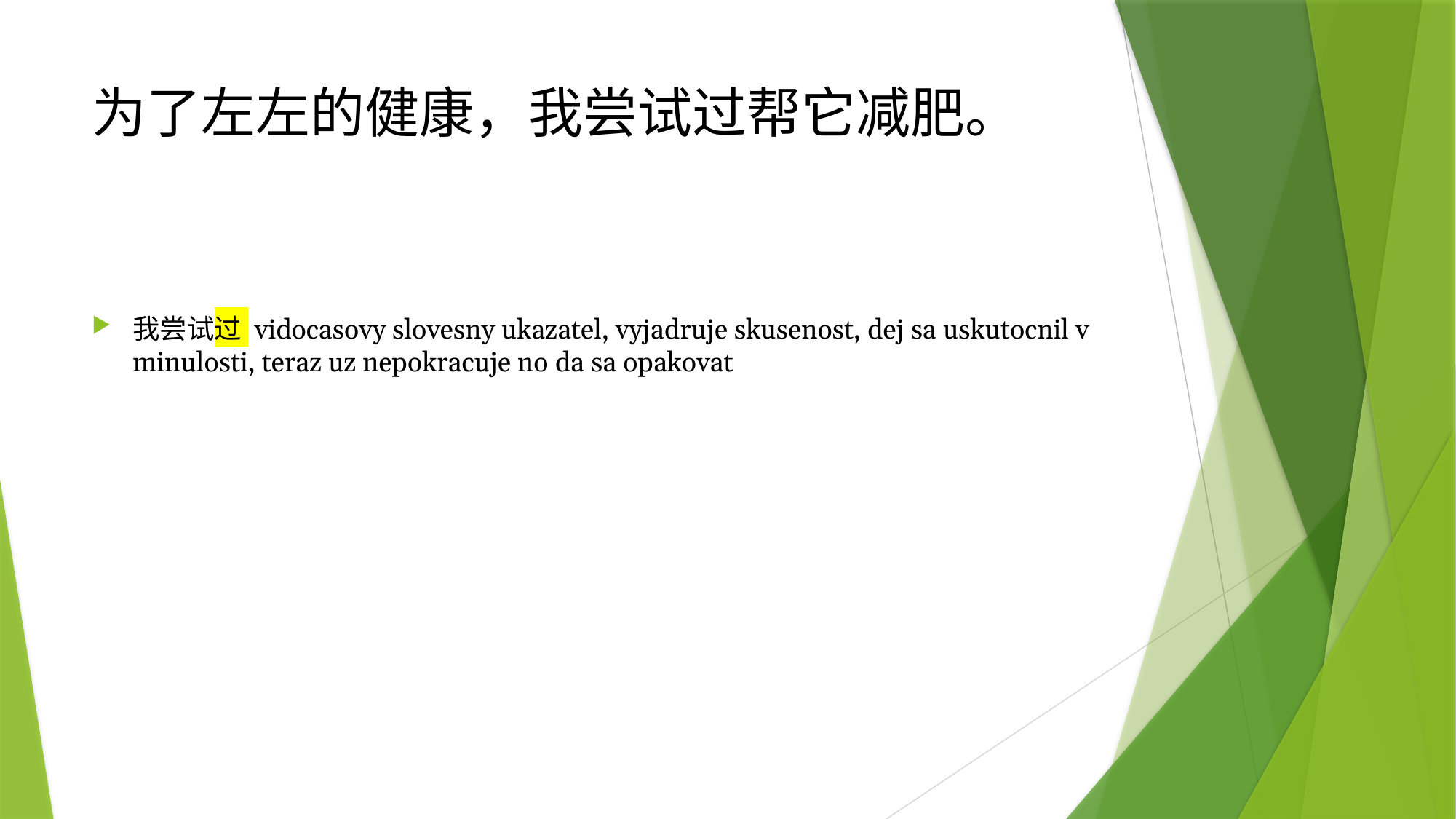

# 为了左左的健康，我尝试过帮它减肥。

我尝试过 vidocasovy slovesny ukazatel, vyjadruje skusenost, dej sa uskutocnil v minulosti, teraz uz nepokracuje no da sa opakovat